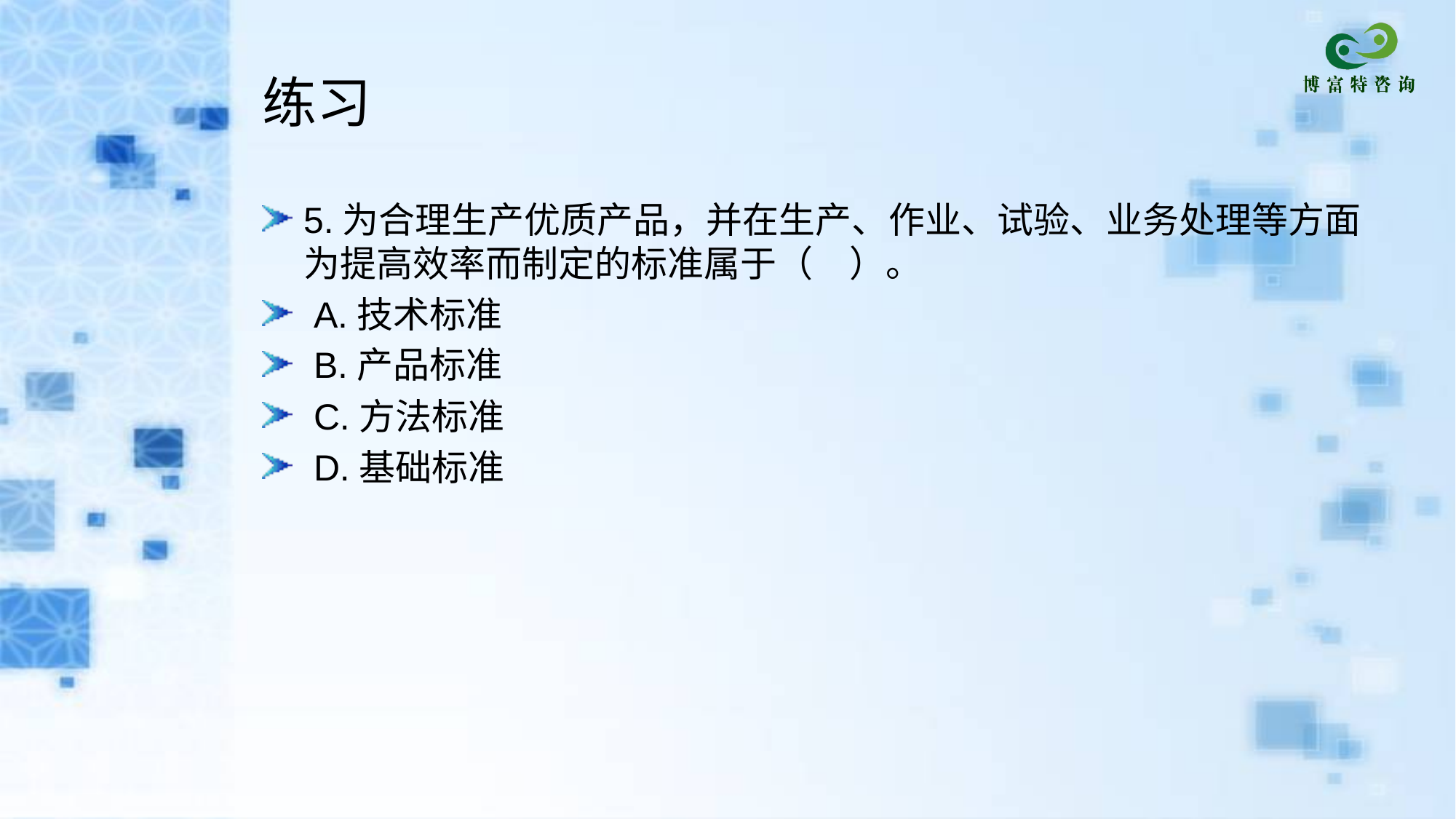

练习
5.为合理生产优质产品，并在生产、作业、试验、业务处理等方面为提高效率而制定的标准属于（　）。
 A.技术标准
 B.产品标准
 C.方法标准
 D.基础标准